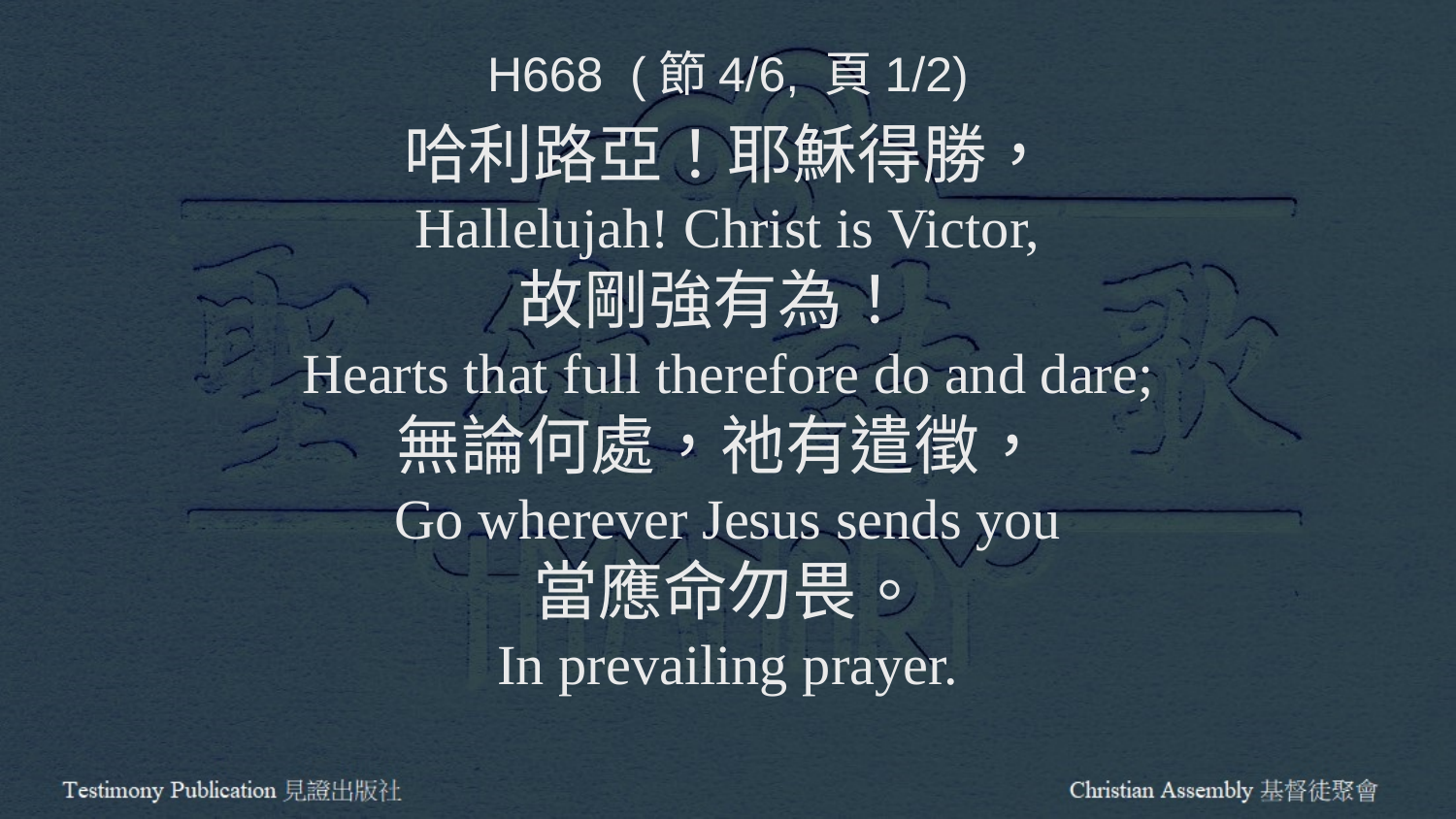

H668  (節4/6, 頁1/2)
哈利路亞！耶穌得勝，
Hallelujah! Christ is Victor,
故剛強有為！
Hearts that full therefore do and dare;
無論何處，祂有遣徵，
Go wherever Jesus sends you
當應命勿畏。
In prevailing prayer.